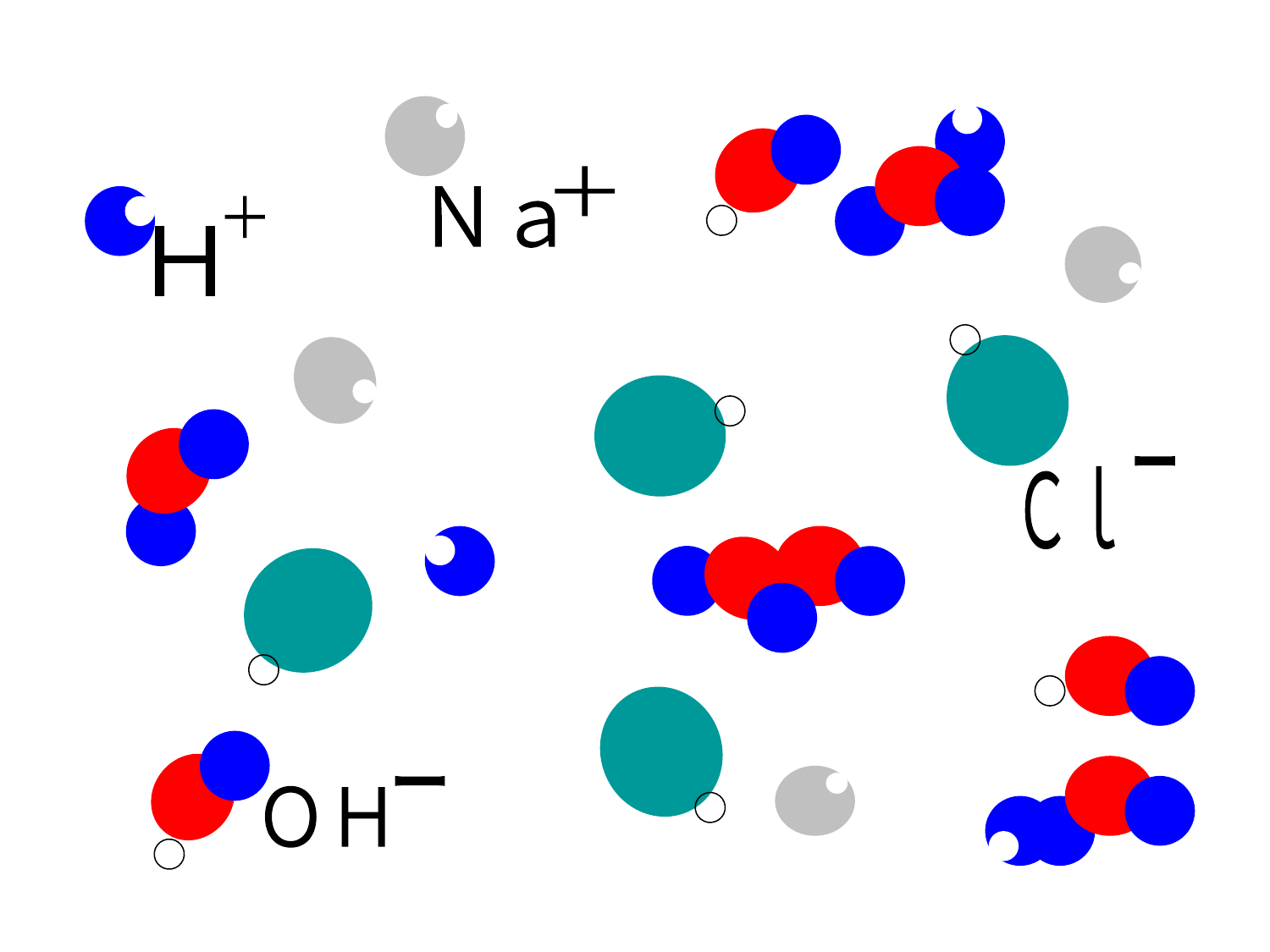

＋
Ｎａ

＋
Ｈ

ー
Ｃｌ

ー
ＯＨ